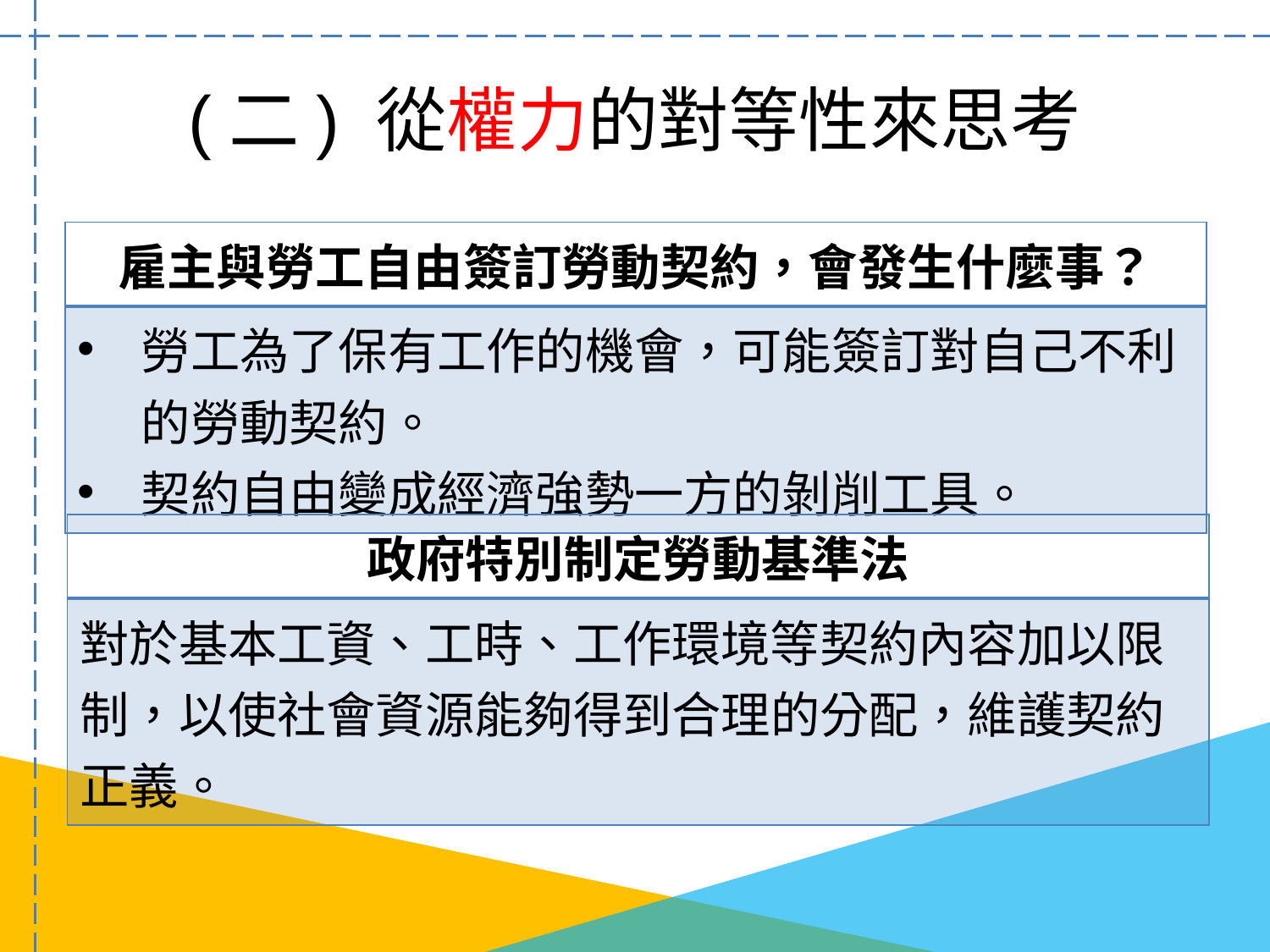

# (二) 從權力的對等性來思考
| 雇主與勞工自由簽訂勞動契約，會發生什麼事？ |
| --- |
| 勞工為了保有工作的機會，可能簽訂對自己不利的勞動契約。 契約自由變成經濟強勢一方的剝削工具。 |
| 政府特別制定勞動基準法 |
| --- |
| 對於基本工資、工時、工作環境等契約內容加以限制，以使社會資源能夠得到合理的分配，維護契約正義。 |